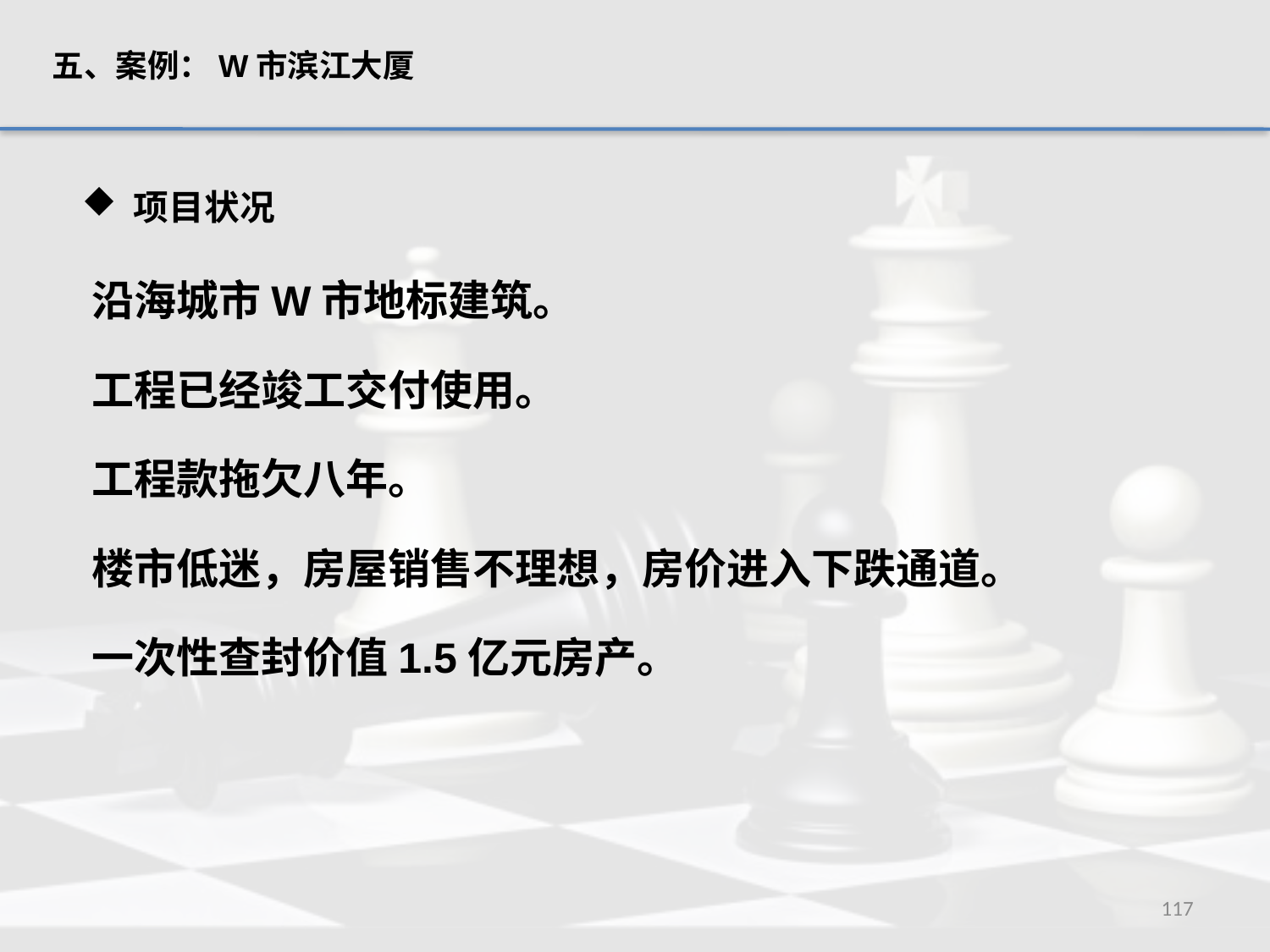

五、案例：W市滨江大厦
 项目状况
沿海城市W市地标建筑。
工程已经竣工交付使用。
工程款拖欠八年。
楼市低迷，房屋销售不理想，房价进入下跌通道。
一次性查封价值1.5亿元房产。
117